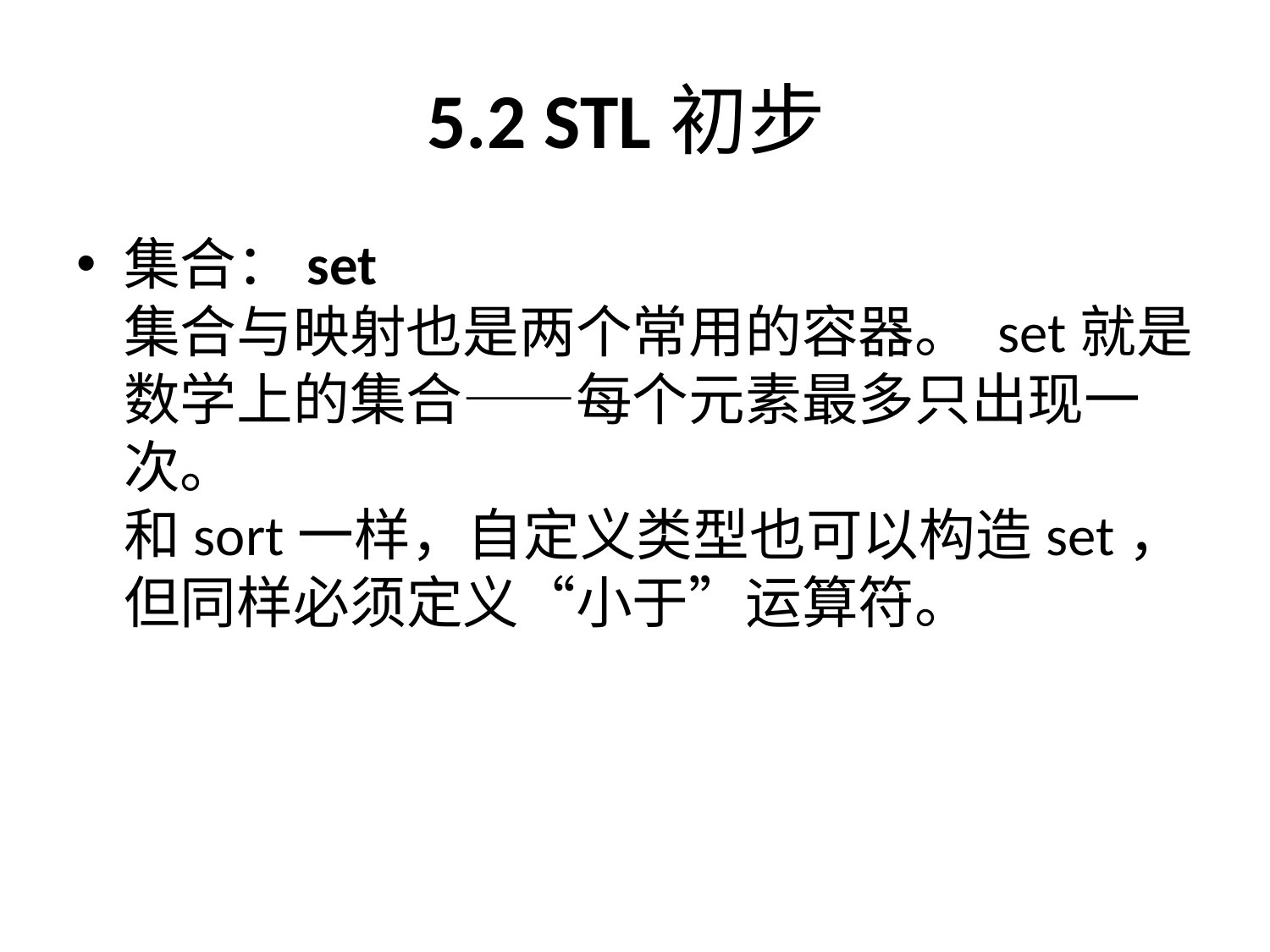

# 5.2 STL初步
集合：set
集合与映射也是两个常用的容器。 set就是数学上的集合——每个元素最多只出现一次。
和sort一样，自定义类型也可以构造set，但同样必须定义“小于”运算符。